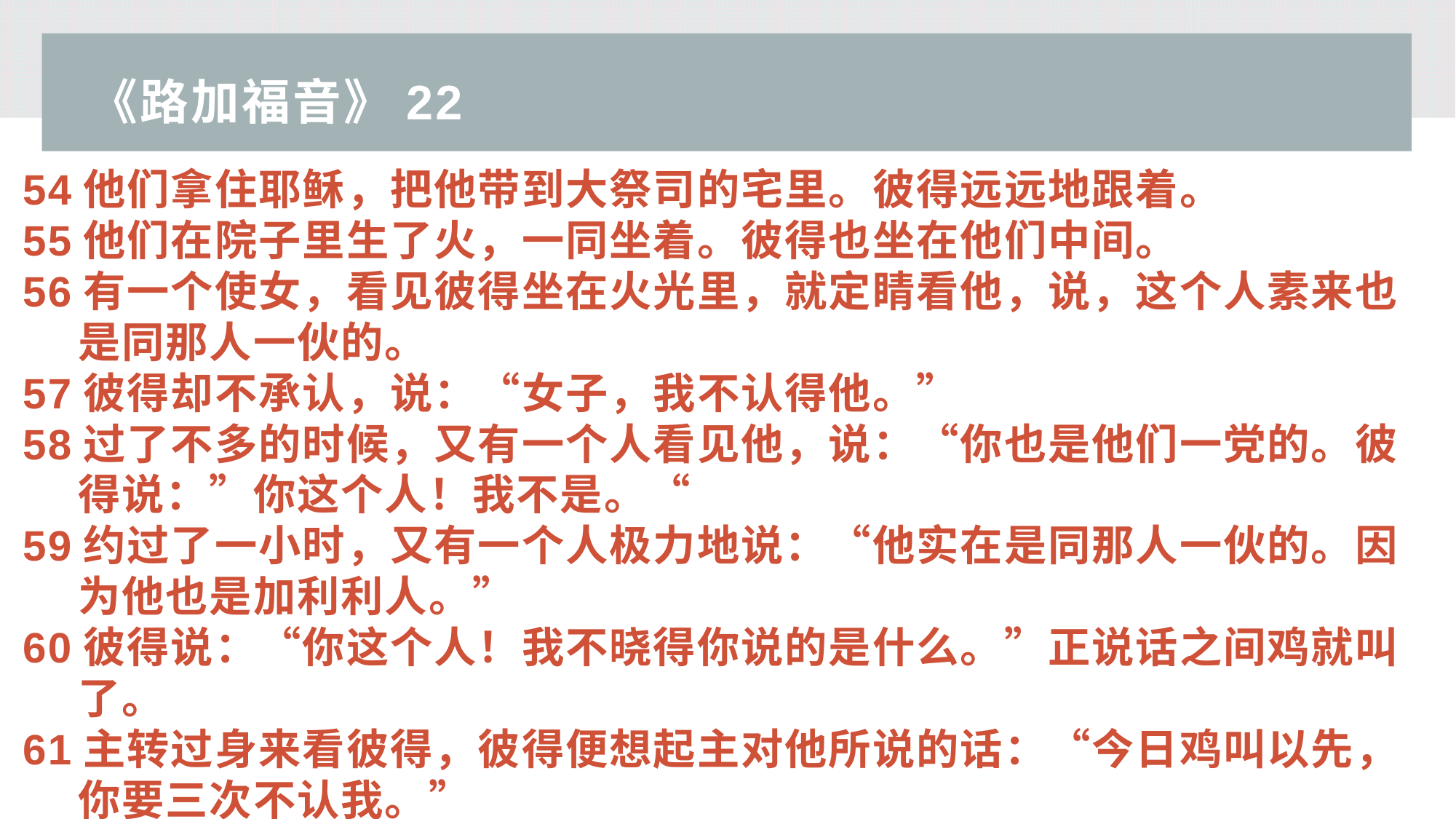

# 《路加福音》22
54他们拿住耶稣，把他带到大祭司的宅里。彼得远远地跟着。
55他们在院子里生了火，一同坐着。彼得也坐在他们中间。
56有一个使女，看见彼得坐在火光里，就定睛看他，说，这个人素来也是同那人一伙的。
57彼得却不承认，说：“女子，我不认得他。”
58过了不多的时候，又有一个人看见他，说：“你也是他们一党的。彼得说：”你这个人！我不是。“
59约过了一小时，又有一个人极力地说：“他实在是同那人一伙的。因为他也是加利利人。”
60彼得说：“你这个人！我不晓得你说的是什么。”正说话之间鸡就叫了。
61主转过身来看彼得，彼得便想起主对他所说的话：“今日鸡叫以先，你要三次不认我。”
62他就出去痛哭。